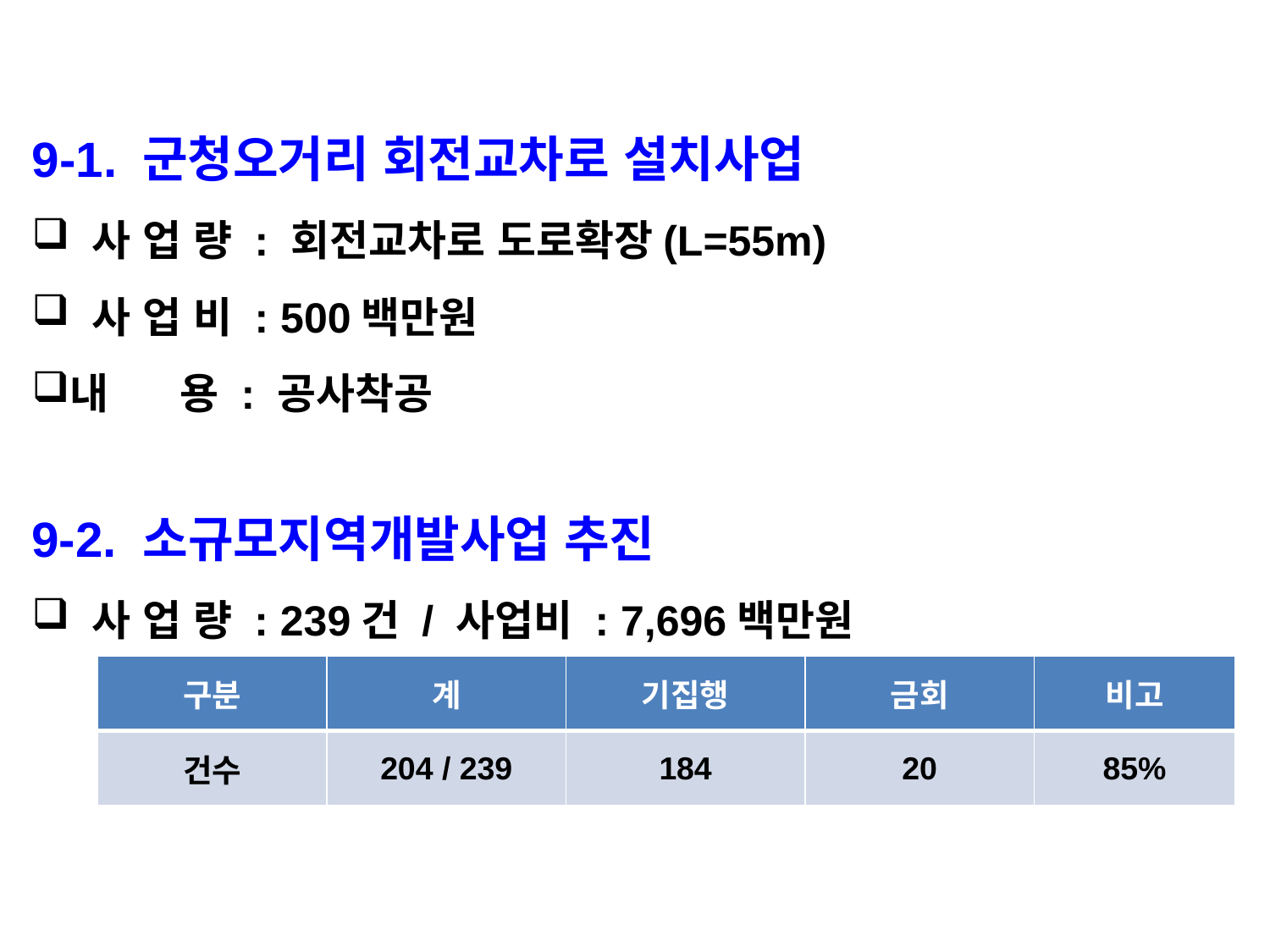

9-1. 군청오거리 회전교차로 설치사업
 사 업 량 : 회전교차로 도로확장(L=55m)
 사 업 비 : 500백만원
내      용 : 공사착공

9-2. 소규모지역개발사업 추진
 사 업 량 : 239건 / 사업비 : 7,696백만원
| 구분 | 계 | 기집행 | 금회 | 비고 |
| --- | --- | --- | --- | --- |
| 건수 | 204 / 239 | 184 | 20 | 85% |